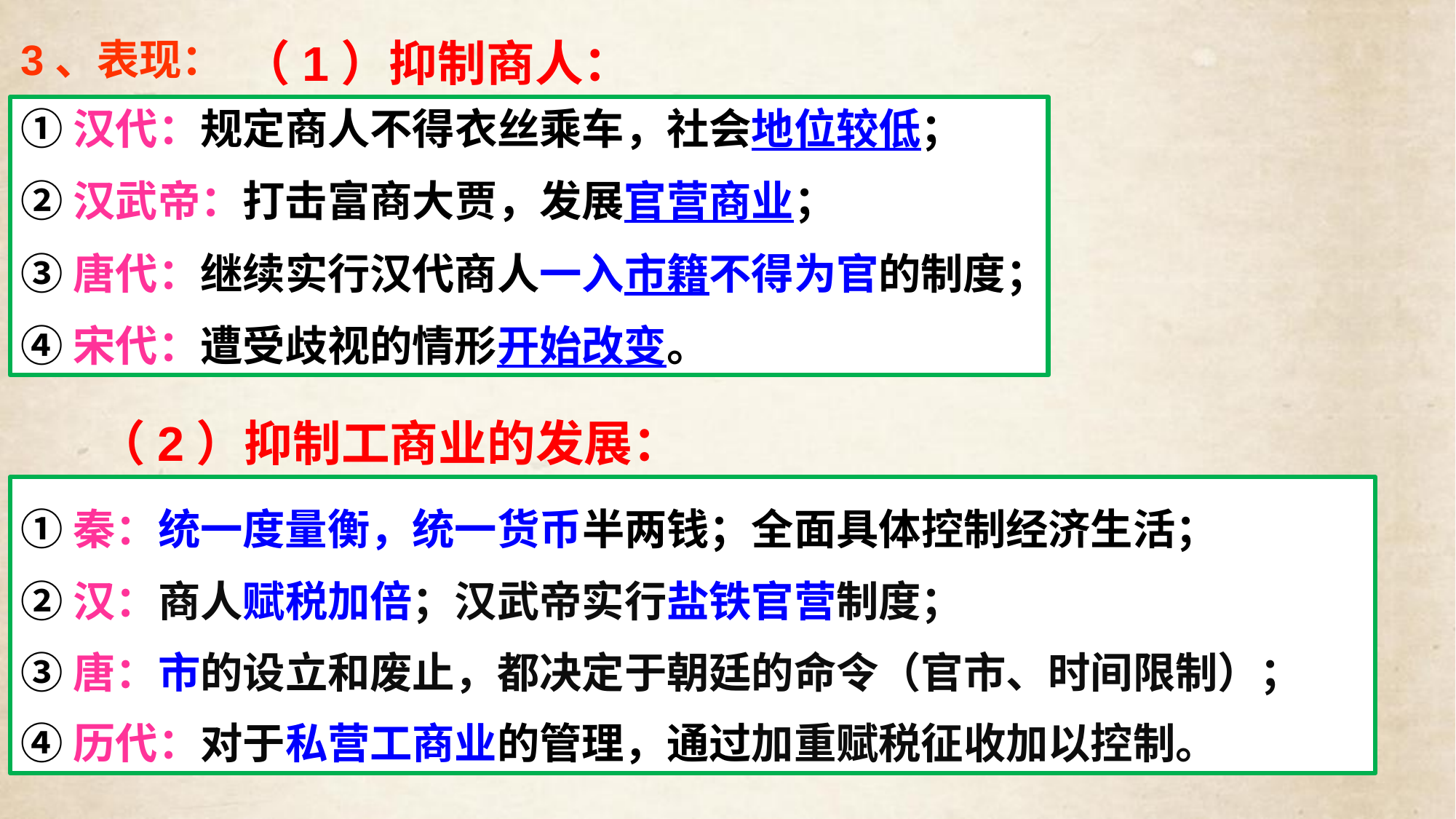

（1）抑制商人：
3、表现：
①汉代：规定商人不得衣丝乘车，社会地位较低；
②汉武帝：打击富商大贾，发展官营商业；
③唐代：继续实行汉代商人一入市籍不得为官的制度；
④宋代：遭受歧视的情形开始改变。
（2）抑制工商业的发展：
①秦：统一度量衡，统一货币半两钱；全面具体控制经济生活；
②汉：商人赋税加倍；汉武帝实行盐铁官营制度；
③唐：市的设立和废止，都决定于朝廷的命令（官市、时间限制）；
④历代：对于私营工商业的管理，通过加重赋税征收加以控制。